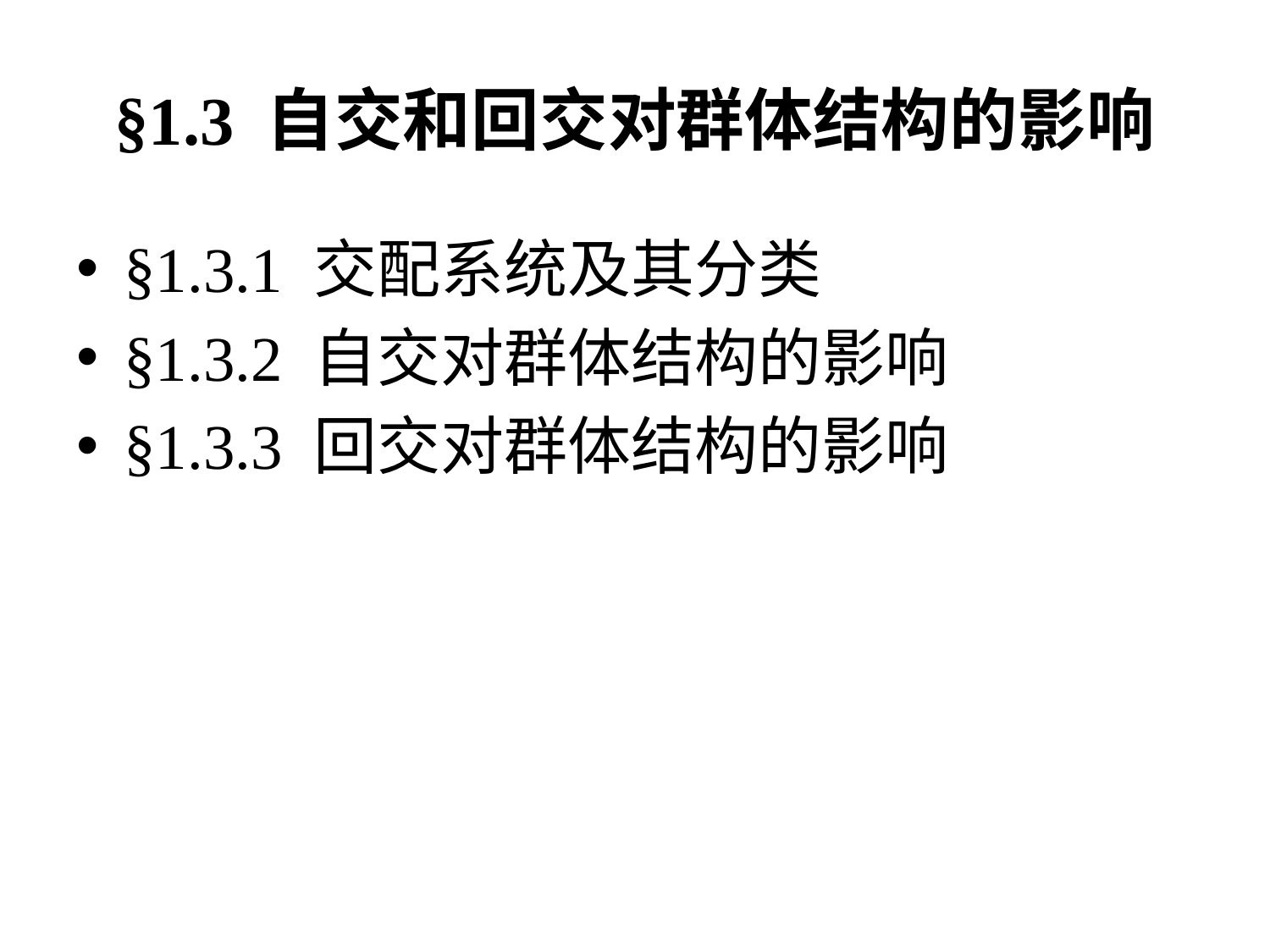

# §1.3 自交和回交对群体结构的影响
§1.3.1 交配系统及其分类
§1.3.2 自交对群体结构的影响
§1.3.3 回交对群体结构的影响